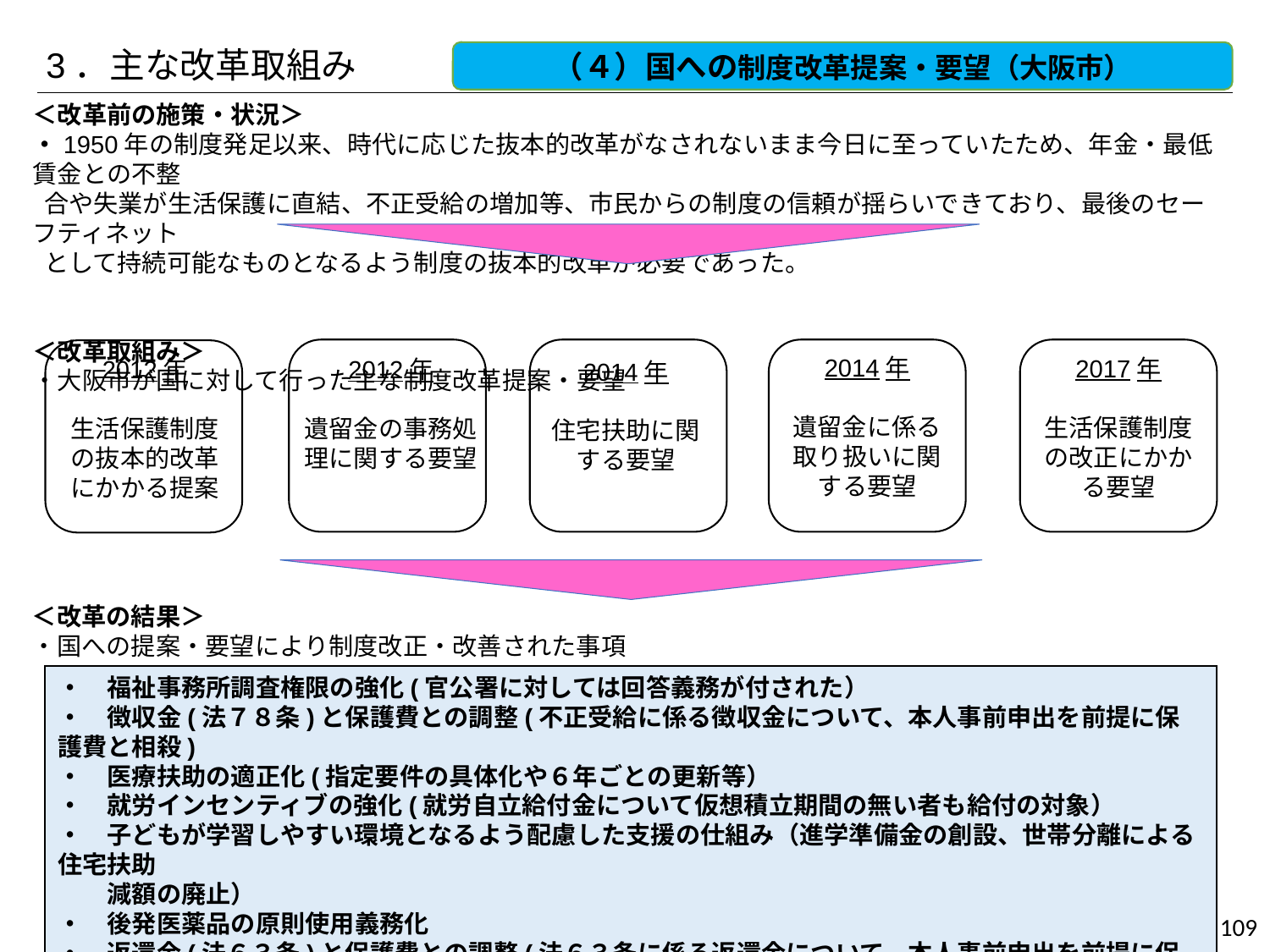

3．主な改革取組み
（４）国への制度改革提案・要望（大阪市）
＜改革前の施策・状況＞
・1950年の制度発足以来、時代に応じた抜本的改革がなされないまま今日に至っていたため、年金・最低賃金との不整
 合や失業が生活保護に直結、不正受給の増加等、市民からの制度の信頼が揺らいできており、最後のセーフティネット
 として持続可能なものとなるよう制度の抜本的改革が必要であった。

＜改革取組み＞
・大阪市が国に対して行った主な制度改革提案・要望

2014年

遺留金に係る取り扱いに関する要望

2017年

生活保護制度の改正にかかる要望

2012年

生活保護制度の抜本的改革
にかかる提案

2012年

遺留金の事務処理に関する要望

2014年

住宅扶助に関する要望

＜改革の結果＞
・国への提案・要望により制度改正・改善された事項
・　福祉事務所調査権限の強化(官公署に対しては回答義務が付された）
・　徴収金(法７８条)と保護費との調整(不正受給に係る徴収金について、本人事前申出を前提に保護費と相殺)
・　医療扶助の適正化(指定要件の具体化や６年ごとの更新等）
・　就労インセンティブの強化(就労自立給付金について仮想積立期間の無い者も給付の対象）
・　子どもが学習しやすい環境となるよう配慮した支援の仕組み（進学準備金の創設、世帯分離による住宅扶助
　　減額の廃止）
・　後発医薬品の原則使用義務化
・　返還金(法６３条)と保護費との調整(法６３条に係る返還金について、本人事前申出を前提に保護費と相
　 殺)、破産法との調整
109